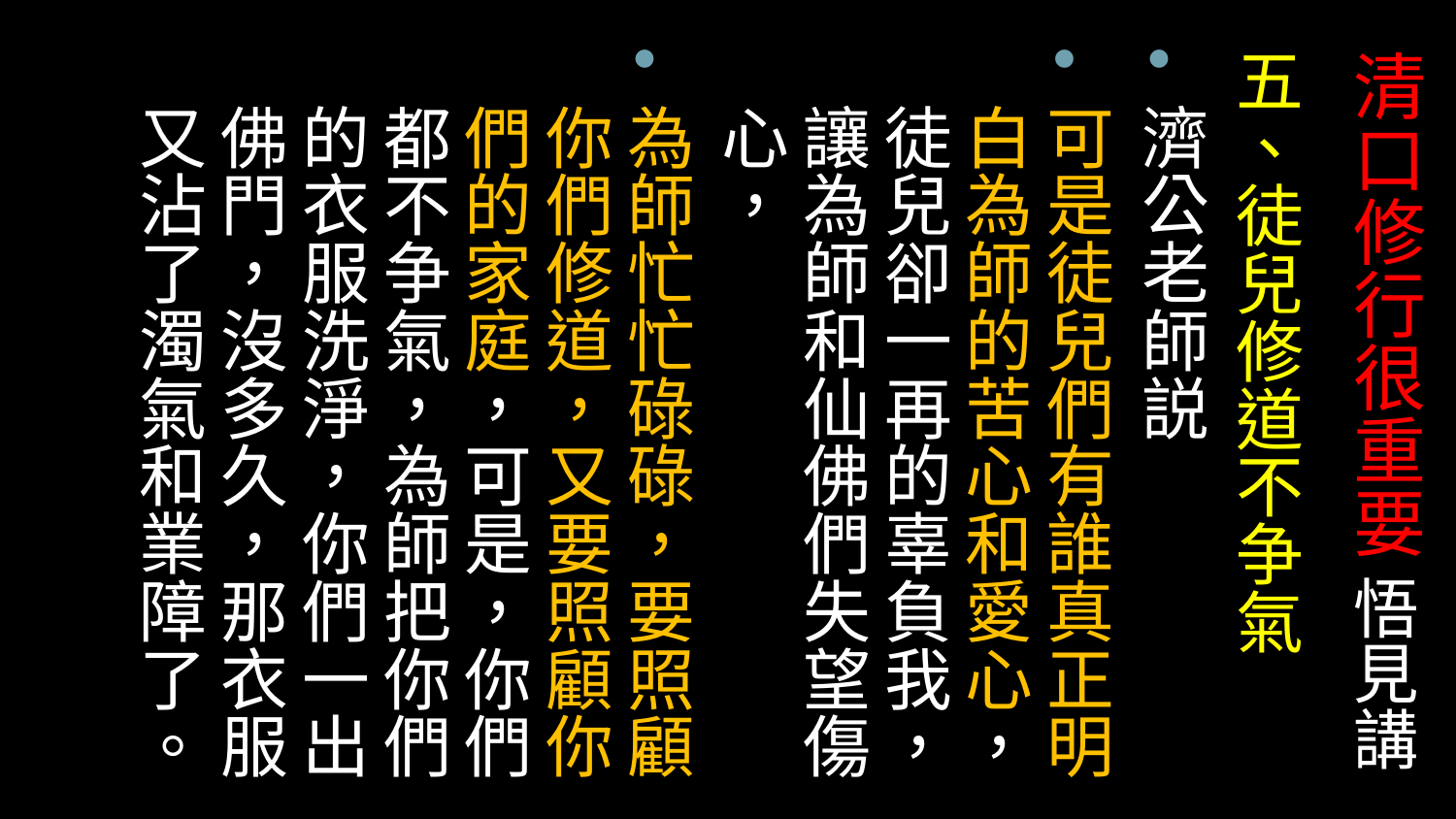

五、徒兒修道不争氣
濟公老師説
可是徒兒們有誰真正明白為師的苦心和愛心，徒兒卻一再的辜負我， 讓為師和仙佛們失望傷心，
為師忙忙碌碌，要照顧你們修道，又要照顧你們的家庭，可是，你們都不争氣，為師把你們的衣服洗淨，你們一出佛門，沒多久，那衣服又沾了濁氣和業障了。

# 清口修行很重要 悟見講